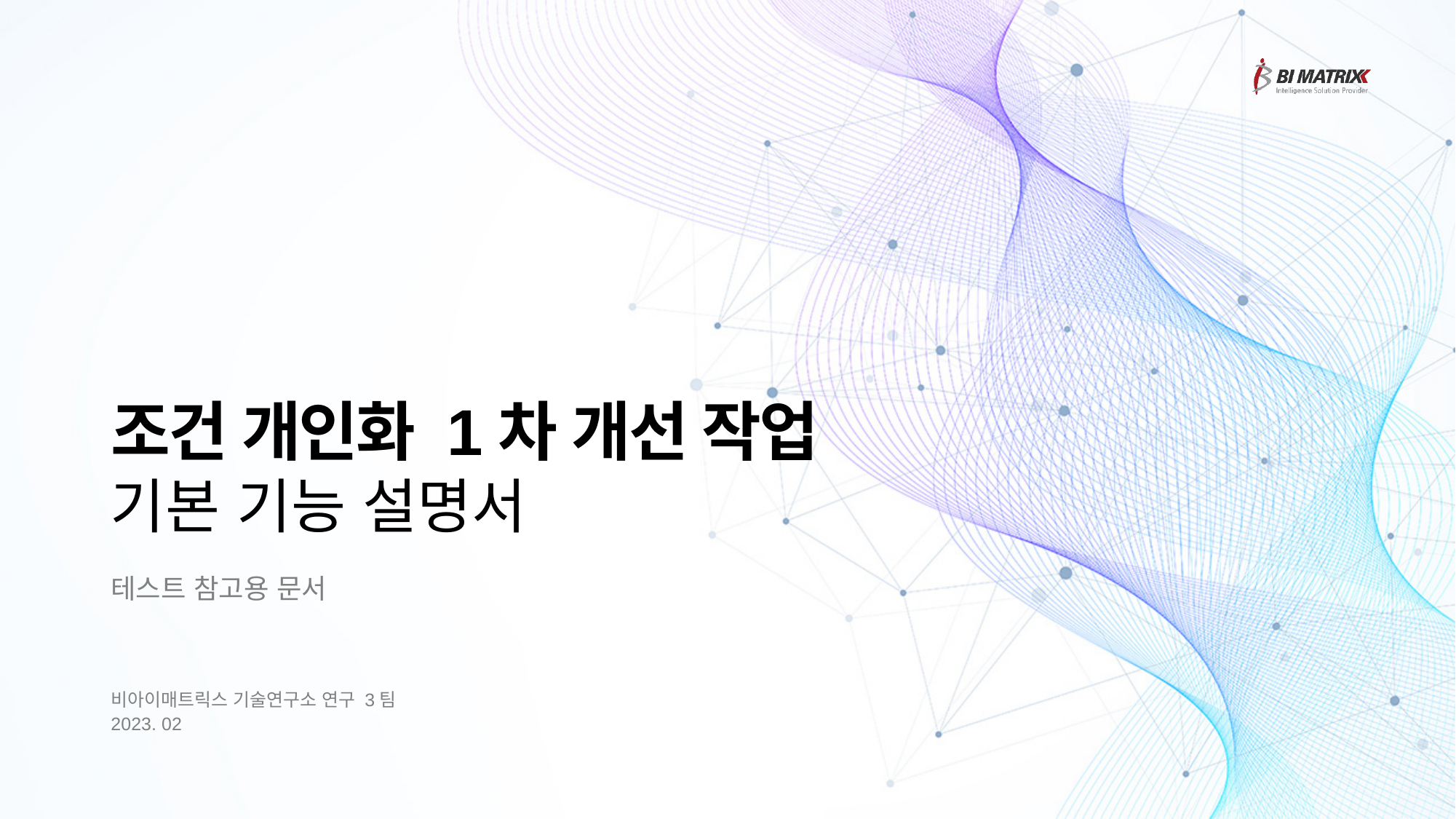

# 조건 개인화 1차 개선 작업
기본 기능 설명서
테스트 참고용 문서
비아이매트릭스 기술연구소 연구 3팀
2023. 02